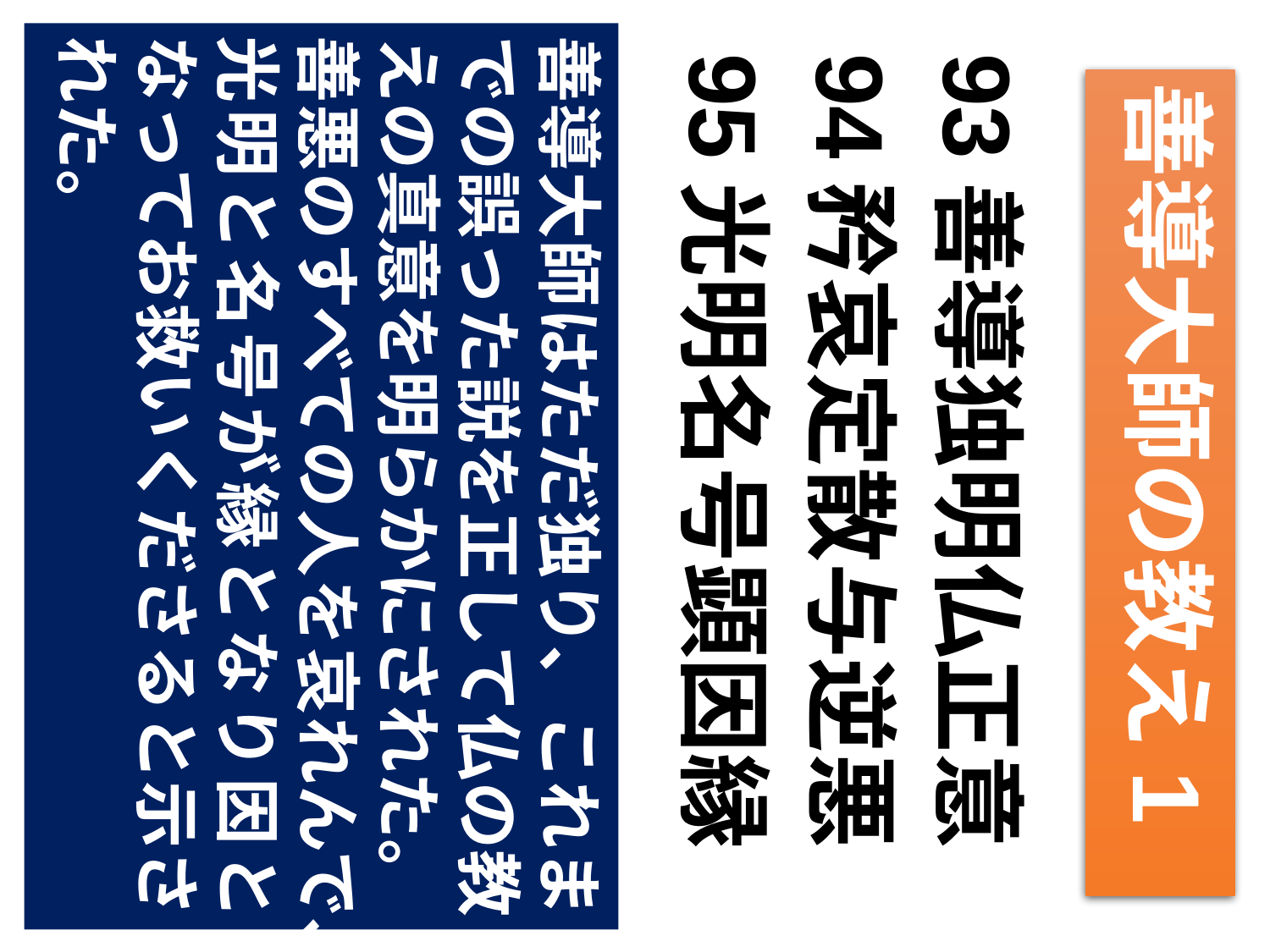

93善導独明仏正意
 94矜哀定散与逆悪
 95光明名号顕因縁
善導大師はただ独り、これまでの誤った説を正して仏の教えの真意を明らかにされた。
善悪のすべての人を哀れんで、光明と名号が縁となり因となってお救いくださると示された。
善導大師の教え1